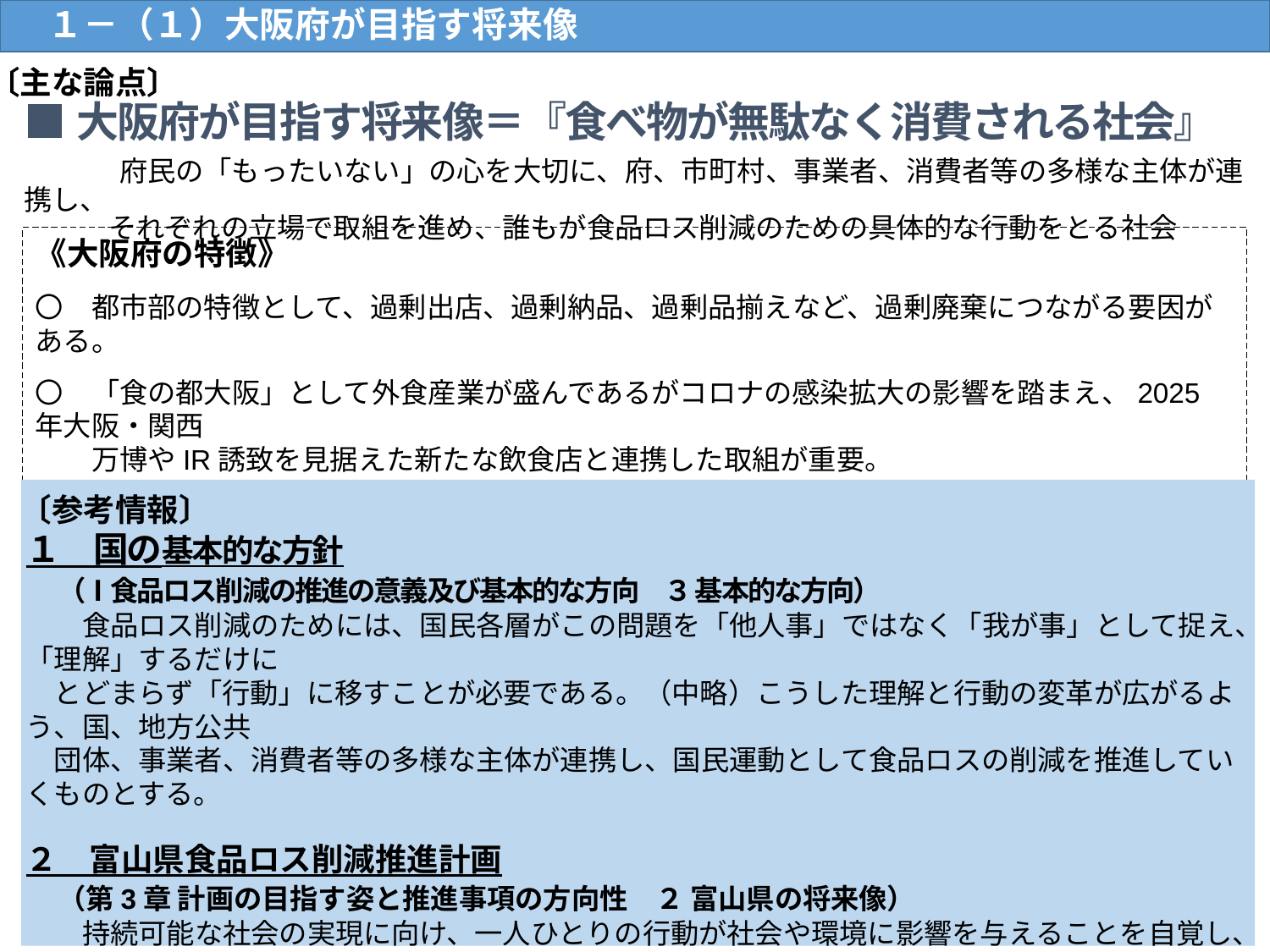

１－（１）大阪府が目指す将来像
3
〔主な論点〕
■大阪府が目指す将来像＝『食べ物が無駄なく消費される社会』

　　　府民の「もったいない」の心を大切に、府、市町村、事業者、消費者等の多様な主体が連携し、
　　　それぞれの立場で取組を進め、誰もが食品ロス削減のための具体的な行動をとる社会
《大阪府の特徴》

〇　都市部の特徴として、過剰出店、過剰納品、過剰品揃えなど、過剰廃棄につながる要因がある。

〇　「食の都大阪」として外食産業が盛んであるがコロナの感染拡大の影響を踏まえ、2025年大阪・関西
　　万博やIR誘致を見据えた新たな飲食店と連携した取組が重要。

　※　コロナ感染拡大の影響によるこれまでとは違う状況を踏まえ、大阪らしい食品ロス削減の取組を検討

１　国の基本的な方針
　（Ⅰ食品ロス削減の推進の意義及び基本的な方向　３ 基本的な方向）
　　食品ロス削減のためには、国民各層がこの問題を「他人事」ではなく「我が事」として捉え、「理解」するだけに
　とどまらず「行動」に移すことが必要である。（中略）こうした理解と行動の変革が広がるよう、国、地方公共
　団体、事業者、消費者等の多様な主体が連携し、国民運動として食品ロスの削減を推進していくものとする。

２　富山県食品ロス削減推進計画
　（第3章 計画の目指す姿と推進事項の方向性　２ 富山県の将来像）
　　持続可能な社会の実現に向け、一人ひとりの行動が社会や環境に影響を与えることを自覚し、消費者、
　事業者、関係団体、行政等の連携協力のもと、県民生活や事業活動等において食品ロス等の削減に
　繋がる取組みが進んだ社会を目指します。
　〔参考情報〕